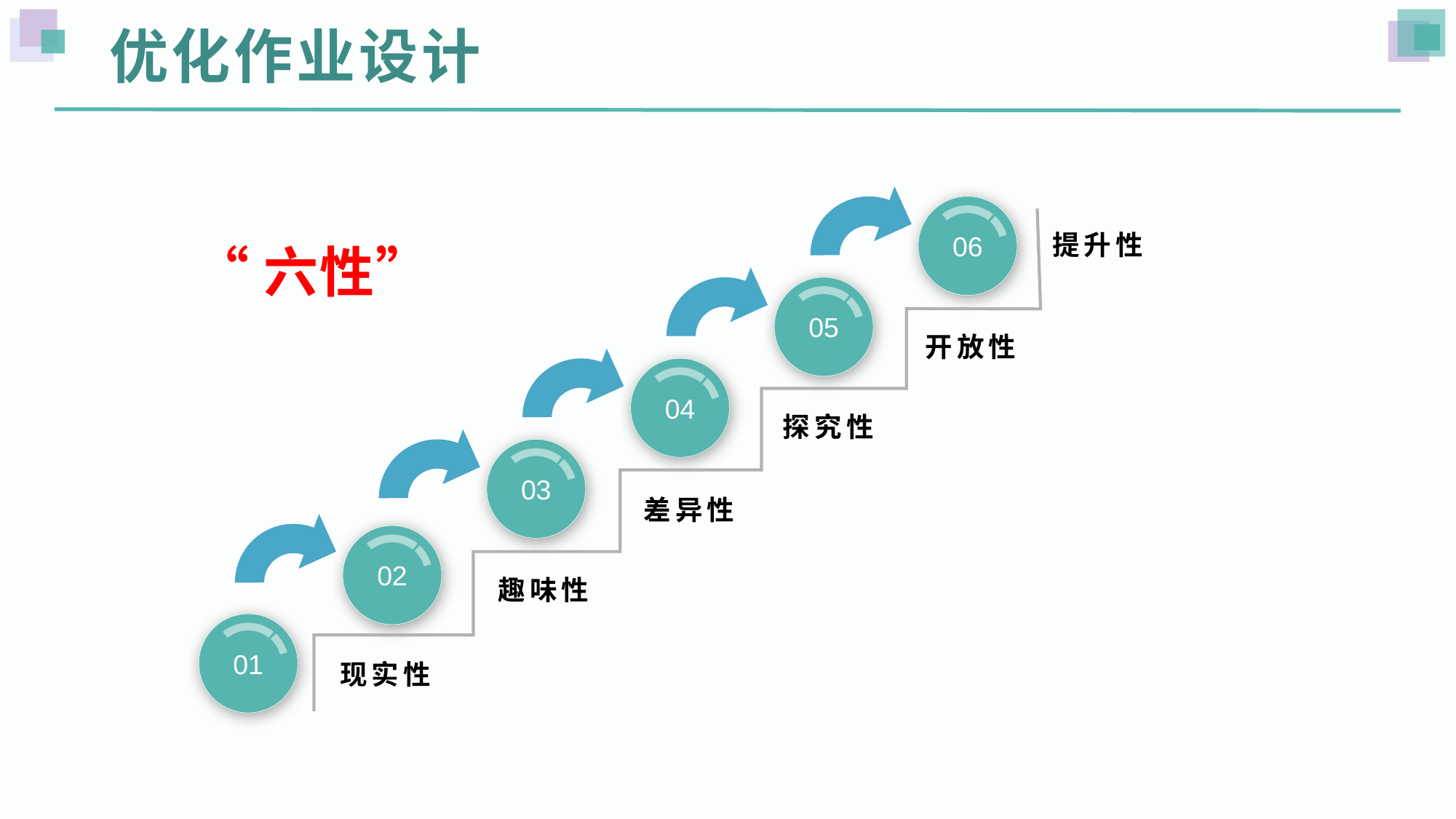

优化作业设计

06

提升性

“六性”

05

开放性

04

探究性
03

差异性

02

趣味性
01

现实性